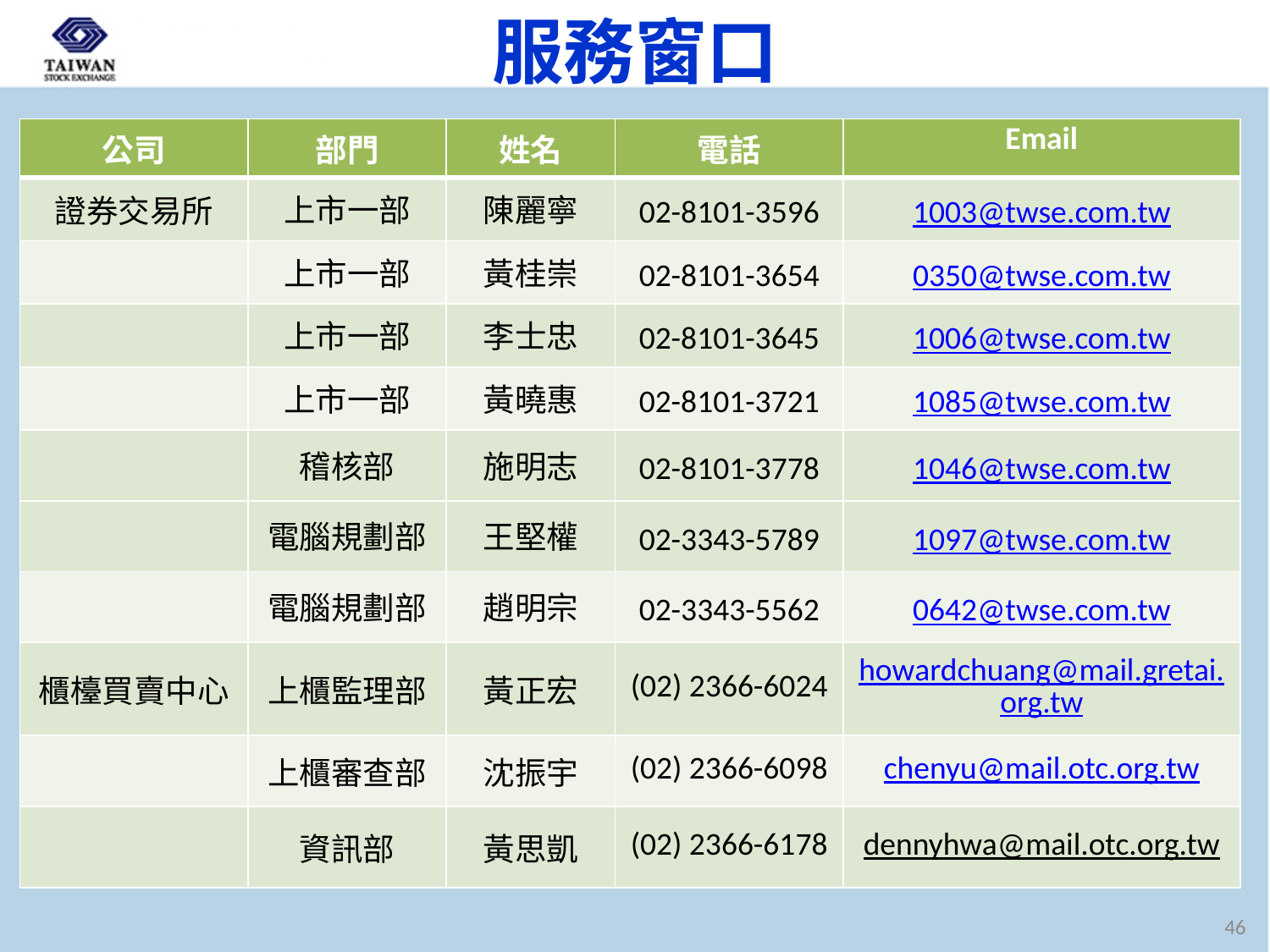

# 服務窗口
| 公司 | 部門 | 姓名 | 電話 | Email |
| --- | --- | --- | --- | --- |
| 證券交易所 | 上市一部 | 陳麗寧 | 02-8101-3596 | 1003@twse.com.tw |
|  | 上市一部 | 黃桂崇 | 02-8101-3654 | 0350@twse.com.tw |
|  | 上市一部 | 李士忠 | 02-8101-3645 | 1006@twse.com.tw |
|  | 上市一部 | 黃曉惠 | 02-8101-3721 | 1085@twse.com.tw |
|  | 稽核部 | 施明志 | 02-8101-3778 | 1046@twse.com.tw |
|  | 電腦規劃部 | 王堅權 | 02-3343-5789 | 1097@twse.com.tw |
|  | 電腦規劃部 | 趙明宗 | 02-3343-5562 | 0642@twse.com.tw |
| 櫃檯買賣中心 | 上櫃監理部 | 黃正宏 | (02) 2366-6024 | howardchuang@mail.gretai.org.tw |
|  | 上櫃審查部 | 沈振宇 | (02) 2366-6098 | chenyu@mail.otc.org.tw |
|  | 資訊部 | 黃思凱 | (02) 2366-6178 | dennyhwa@mail.otc.org.tw |
46